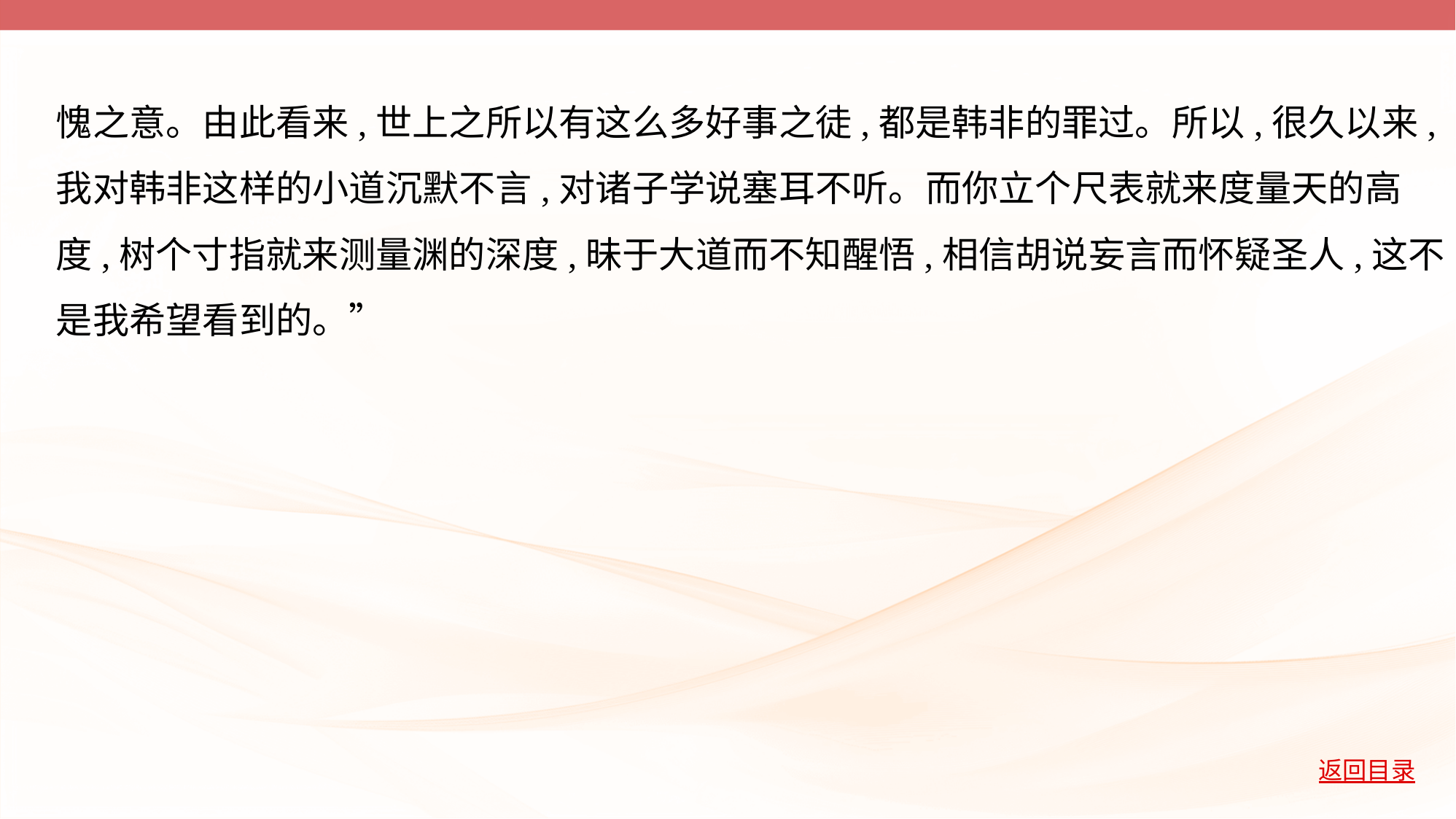

愧之意。由此看来,世上之所以有这么多好事之徒,都是韩非的罪过。所以,很久以来,
我对韩非这样的小道沉默不言,对诸子学说塞耳不听。而你立个尺表就来度量天的高
度,树个寸指就来测量渊的深度,昧于大道而不知醒悟,相信胡说妄言而怀疑圣人,这不
是我希望看到的。”